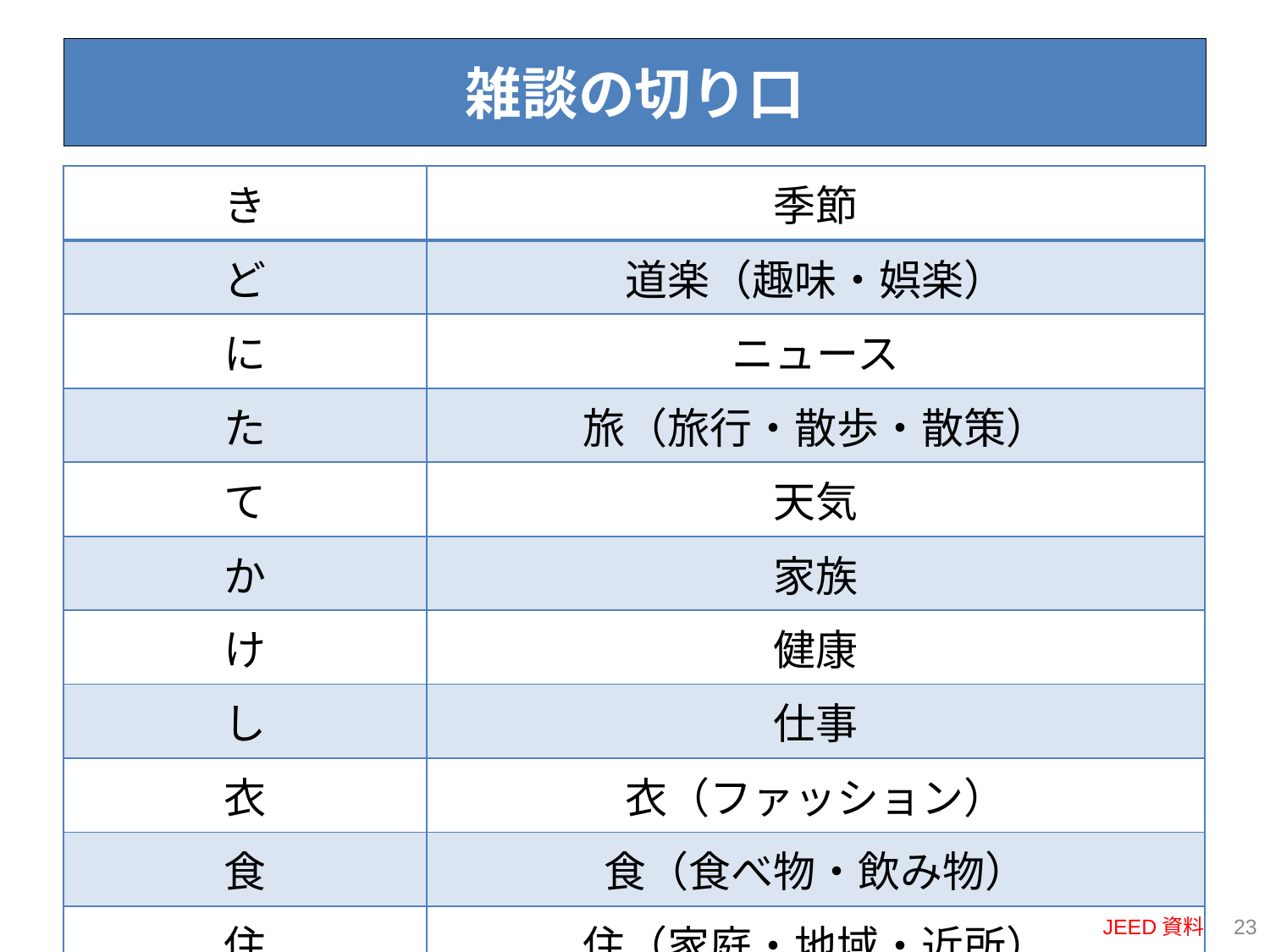

# 雑談の切り口
| き | 季節 |
| --- | --- |
| ど | 道楽（趣味・娯楽） |
| に | ニュース |
| た | 旅（旅行・散歩・散策） |
| て | 天気 |
| か | 家族 |
| け | 健康 |
| し | 仕事 |
| 衣 | 衣（ファッション） |
| 食 | 食（食べ物・飲み物） |
| 住 | 住（家庭・地域・近所） |
JEED資料
23